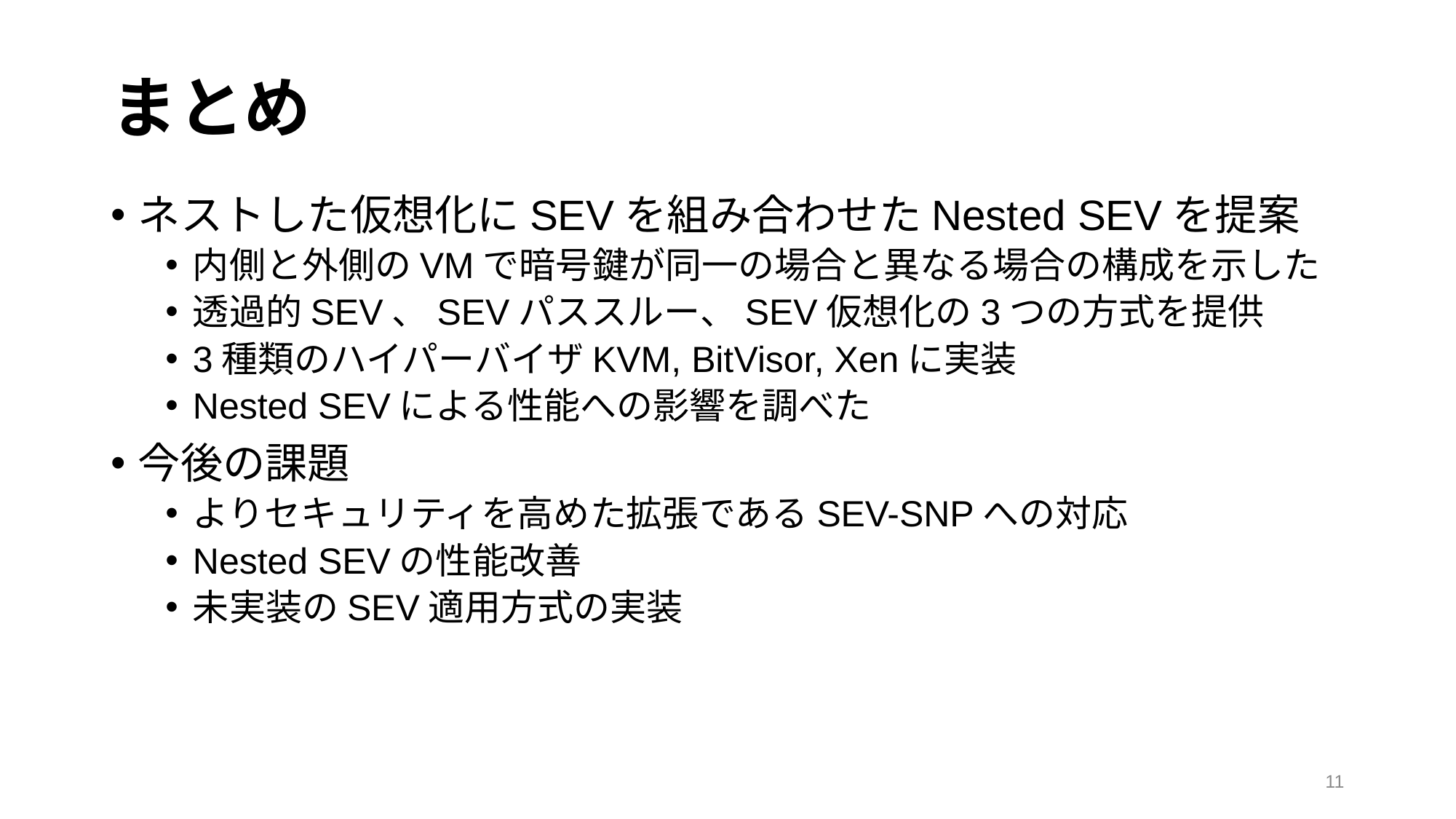

# まとめ
ネストした仮想化にSEVを組み合わせたNested SEVを提案
内側と外側のVMで暗号鍵が同一の場合と異なる場合の構成を示した
透過的SEV、SEVパススルー、SEV仮想化の3つの方式を提供
3種類のハイパーバイザKVM, BitVisor, Xenに実装
Nested SEVによる性能への影響を調べた
今後の課題
よりセキュリティを高めた拡張であるSEV-SNPへの対応
Nested SEVの性能改善
未実装のSEV適用方式の実装

11